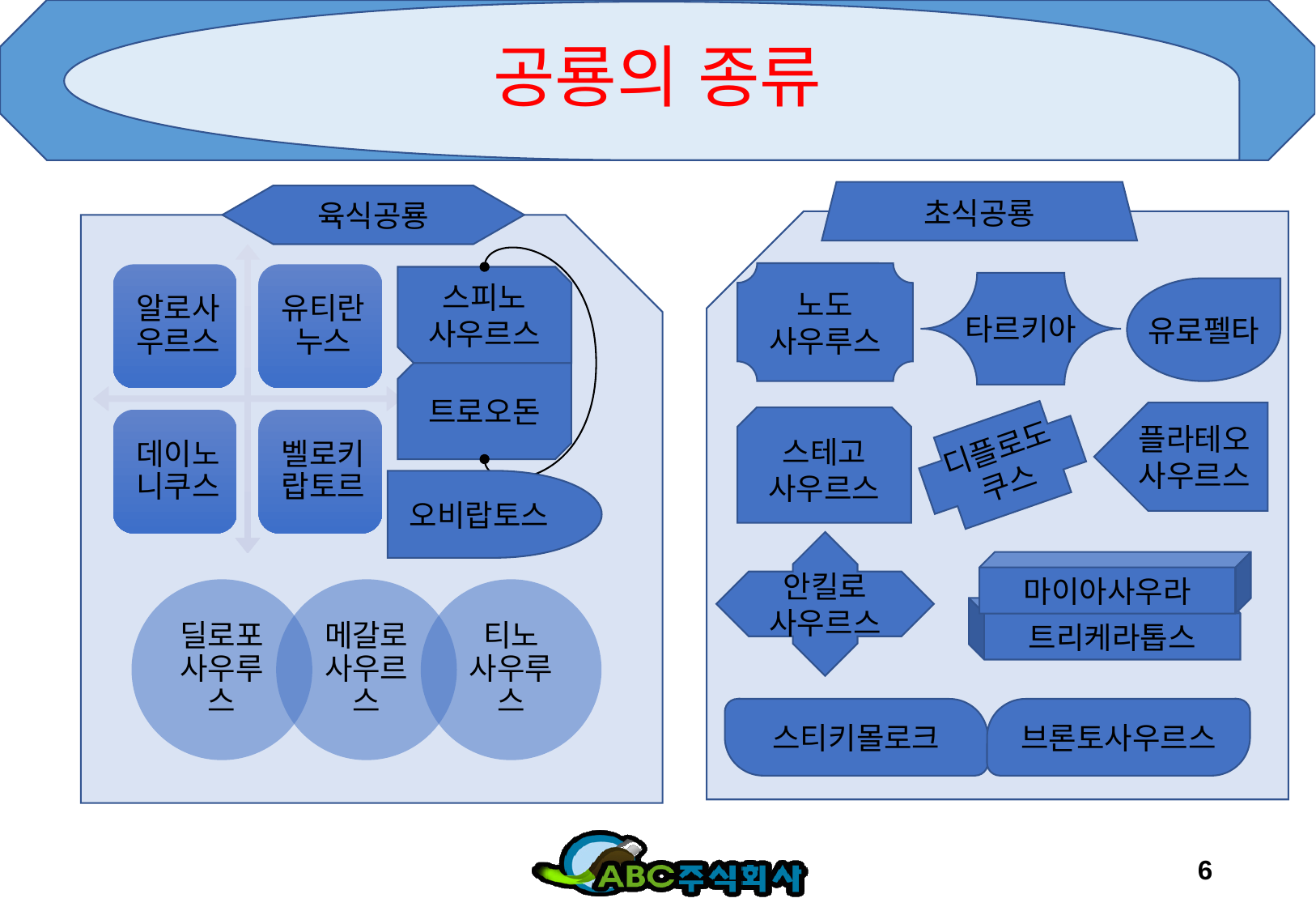

# 공룡의 종류
초식공룡

노도
사우루스
타르키아
유로펠타
플라테오
사우르스
스테고
사우르스
디플로도
쿠스
안킬로
사우르스
마이아사우라
트리케라톱스
스티키몰로크
브론토사우르스
육식공룡

알로사
우르스
유티란
누스
데이노
니쿠스
벨로키
랍토르
스피노
사우르스
트로오돈
오비랍토스
딜로포
사우루
스
메갈로
사우르
스
티노
사우루
스
6